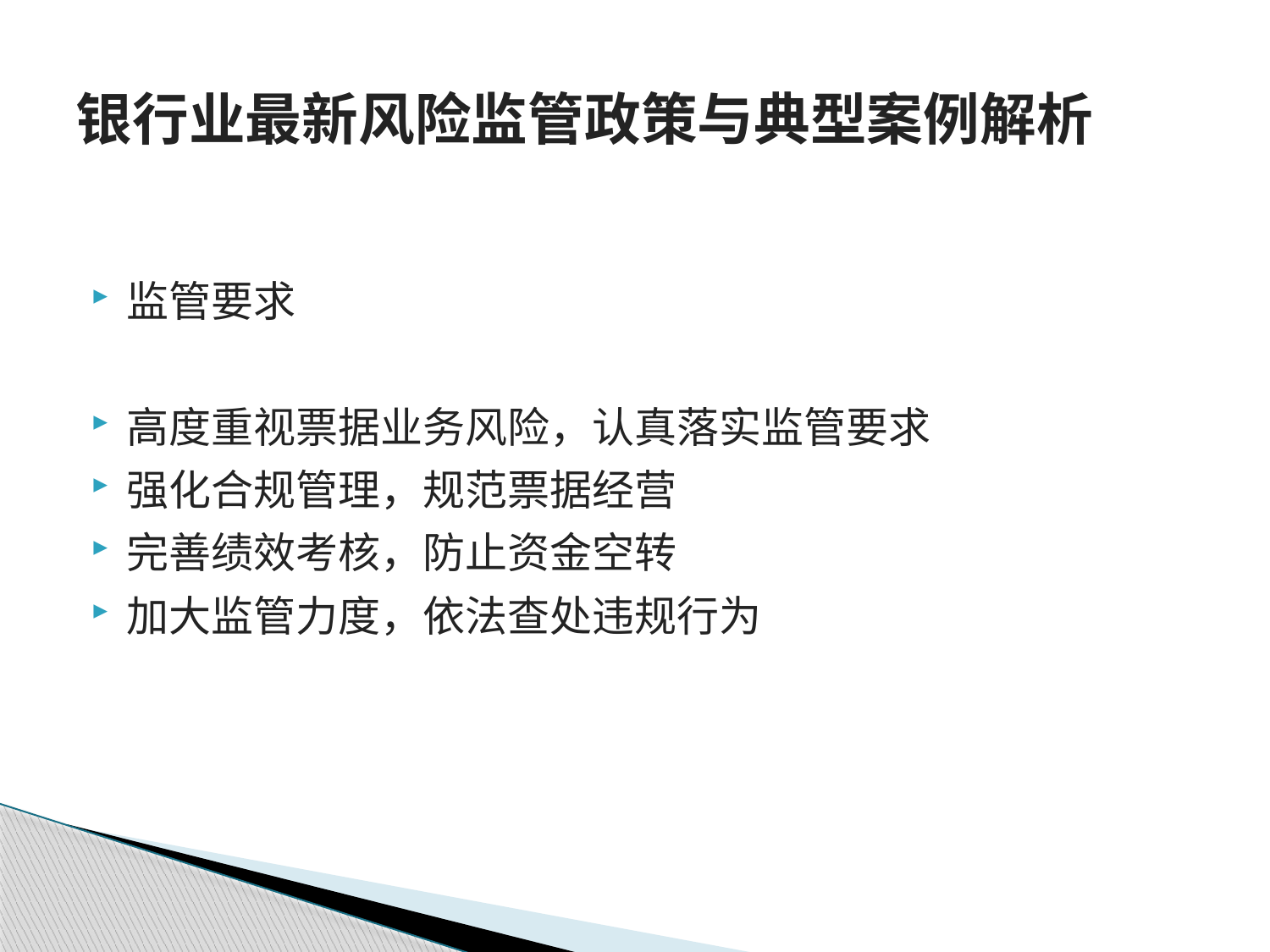

# 银行业最新风险监管政策与典型案例解析

监管要求

高度重视票据业务风险，认真落实监管要求
强化合规管理，规范票据经营
完善绩效考核，防止资金空转
加大监管力度，依法查处违规行为